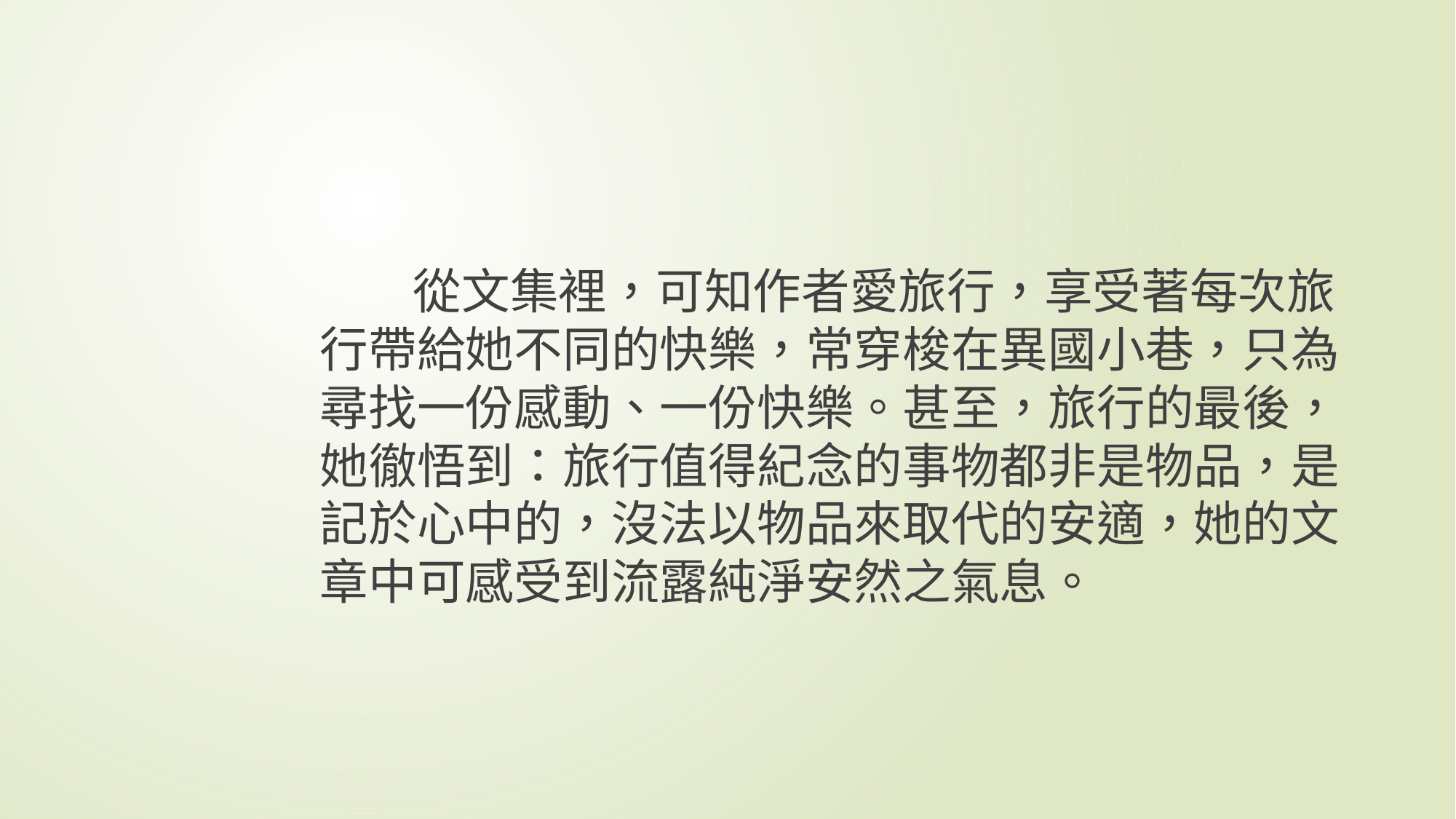

#
              從文集裡，可知作者愛旅行，享受著每次旅行帶給她不同的快樂，常穿梭在異國小巷，只為尋找一份感動、一份快樂。甚至，旅行的最後，她徹悟到：旅行值得紀念的事物都非是物品，是記於心中的，沒法以物品來取代的安適，她的文章中可感受到流露純淨安然之氣息。